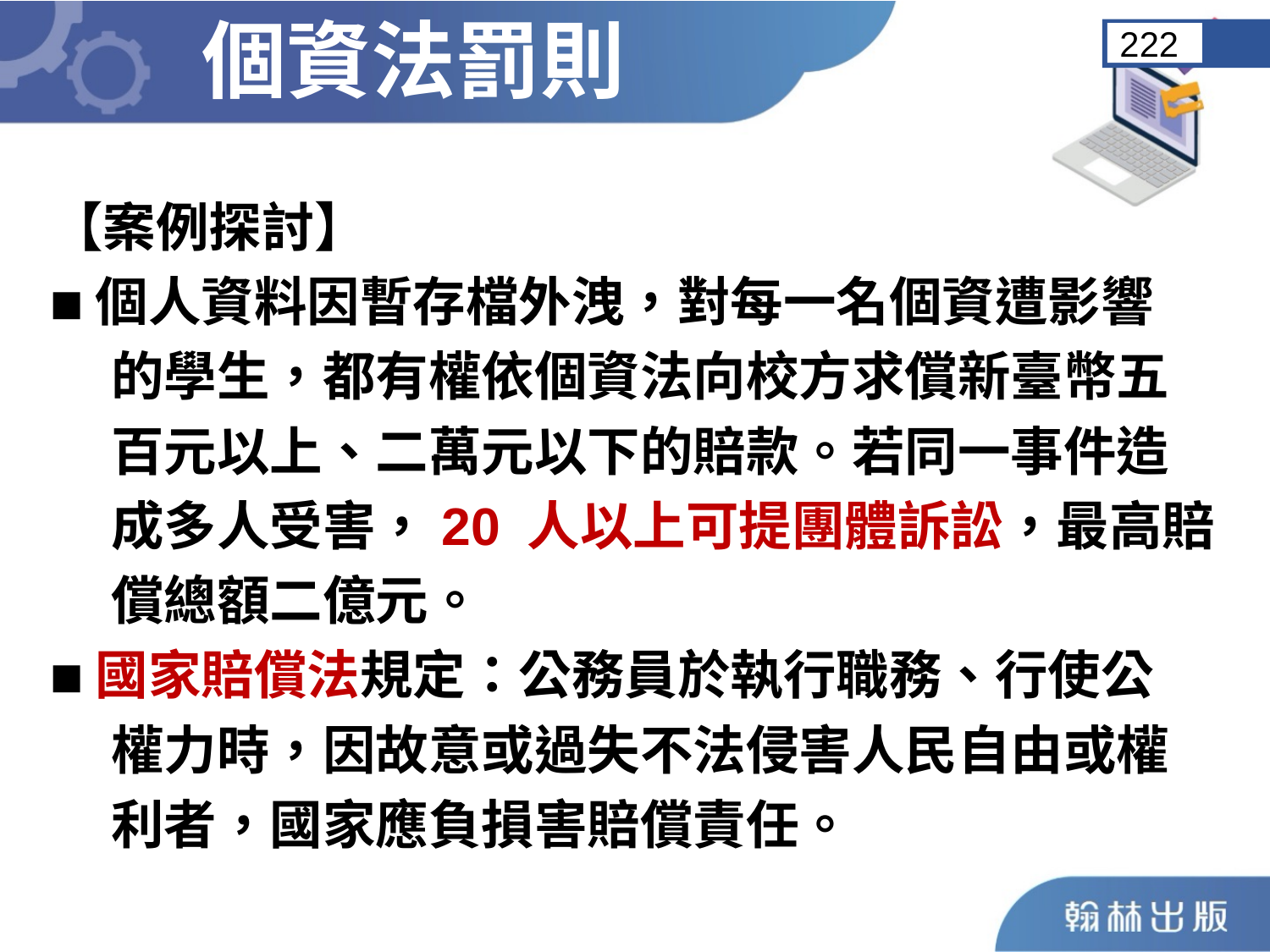

個資法罰則
222
【案例探討】
◼︎個人資料因暫存檔外洩，對每一名個資遭影響
    的學生，都有權依個資法向校方求償新臺幣五
    百元以上、二萬元以下的賠款。若同一事件造
    成多人受害，20 人以上可提團體訴訟，最高賠
    償總額二億元。
◼︎國家賠償法規定：公務員於執行職務、行使公
    權力時，因故意或過失不法侵害人民自由或權
    利者，國家應負損害賠償責任。